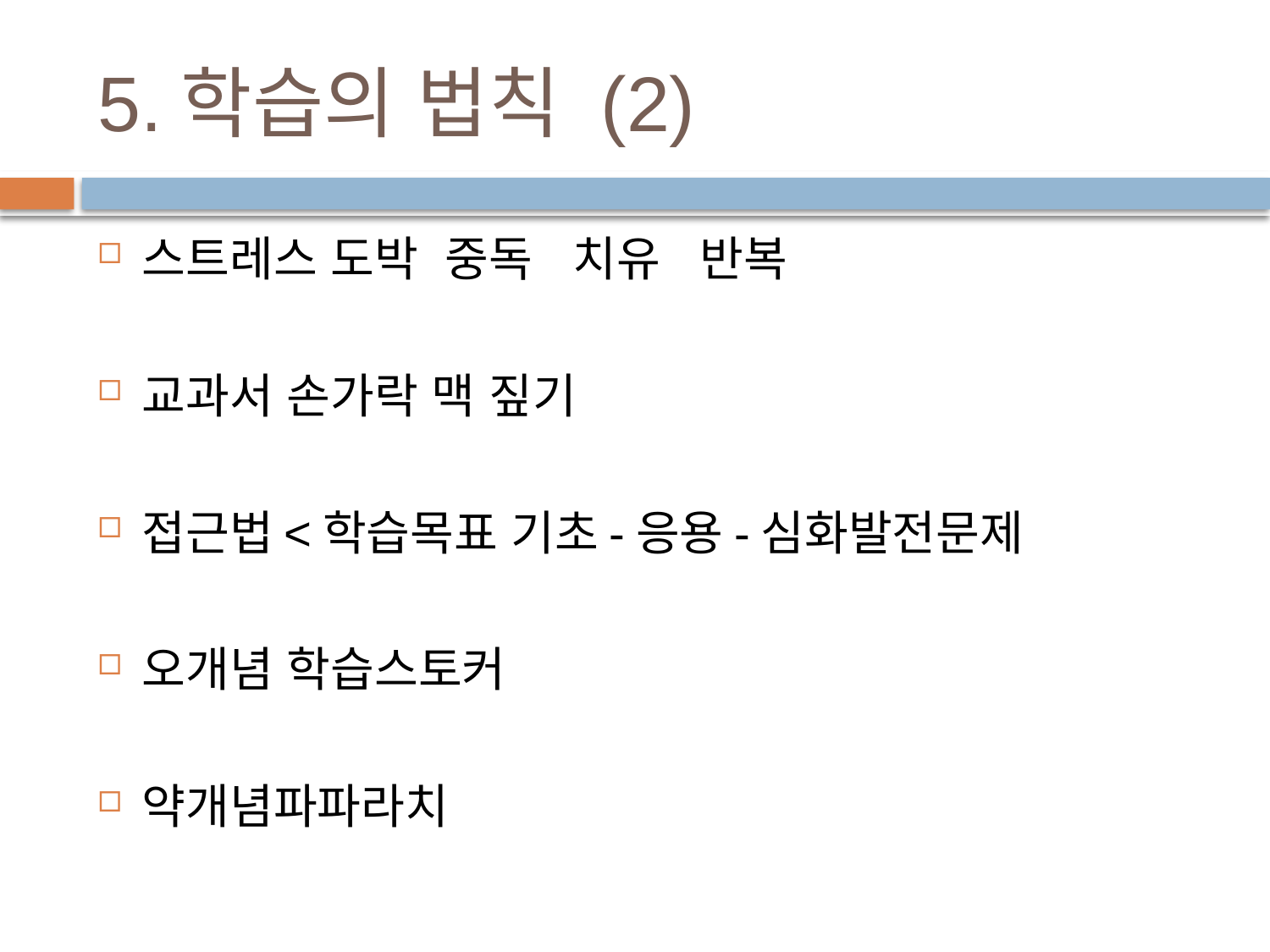

# 5.학습의 법칙 (2)
스트레스 도박  중독   치유   반복

교과서 손가락 맥 짚기

접근법<학습목표 기초-응용-심화발전문제

오개념 학습스토커

약개념파파라치